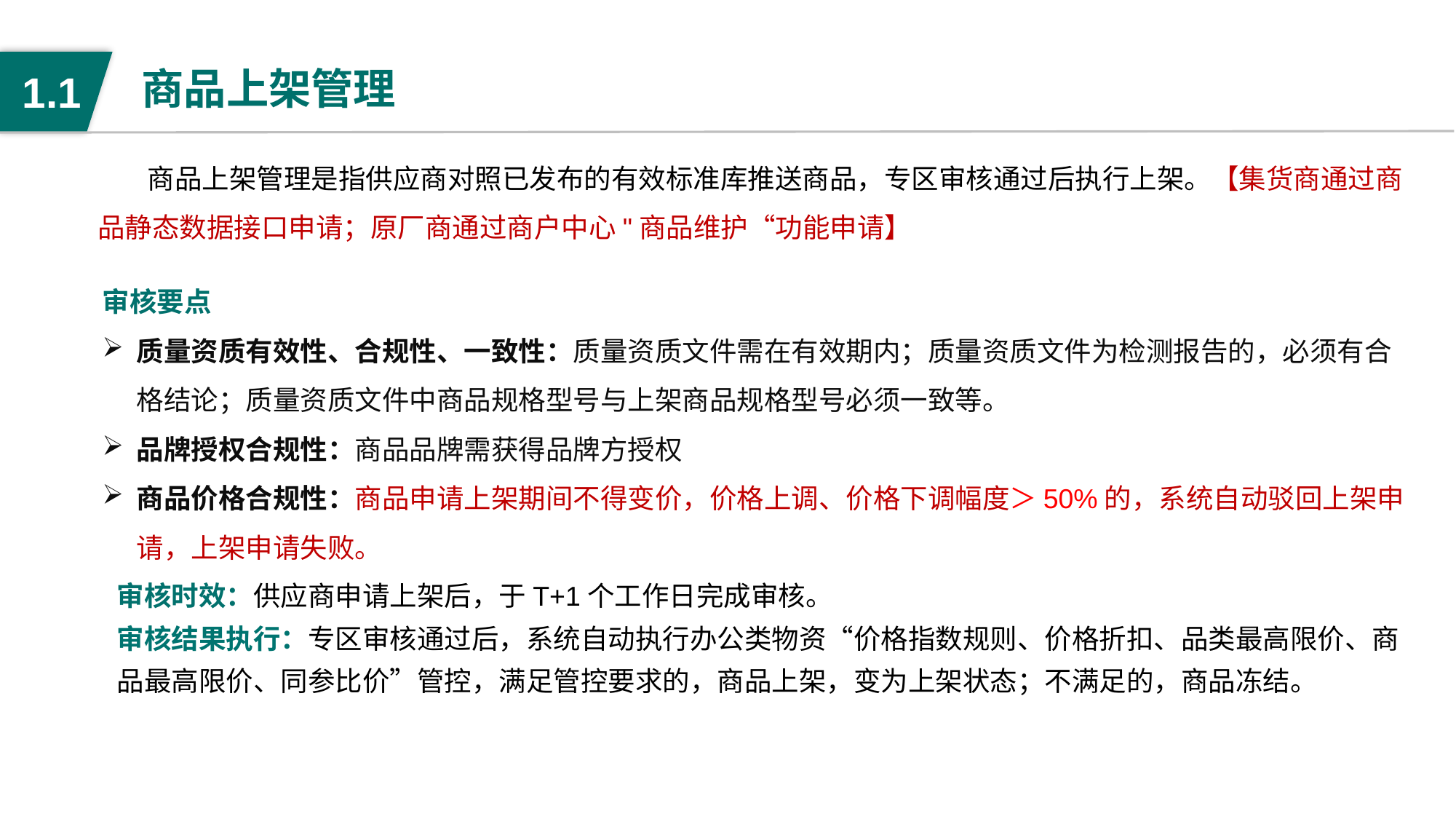

商品上架管理
1.1
       商品上架管理是指供应商对照已发布的有效标准库推送商品，专区审核通过后执行上架。【集货商通过商品静态数据接口申请；原厂商通过商户中心"商品维护“功能申请】

审核要点
质量资质有效性、合规性、一致性：质量资质文件需在有效期内；质量资质文件为检测报告的，必须有合格结论；质量资质文件中商品规格型号与上架商品规格型号必须一致等。
品牌授权合规性：商品品牌需获得品牌方授权
商品价格合规性：商品申请上架期间不得变价，价格上调、价格下调幅度＞50%的，系统自动驳回上架申请，上架申请失败。

审核时效：供应商申请上架后，于T+1个工作日完成审核。
审核结果执行：专区审核通过后，系统自动执行办公类物资“价格指数规则、价格折扣、品类最高限价、商品最高限价、同参比价”管控，满足管控要求的，商品上架，变为上架状态；不满足的，商品冻结。